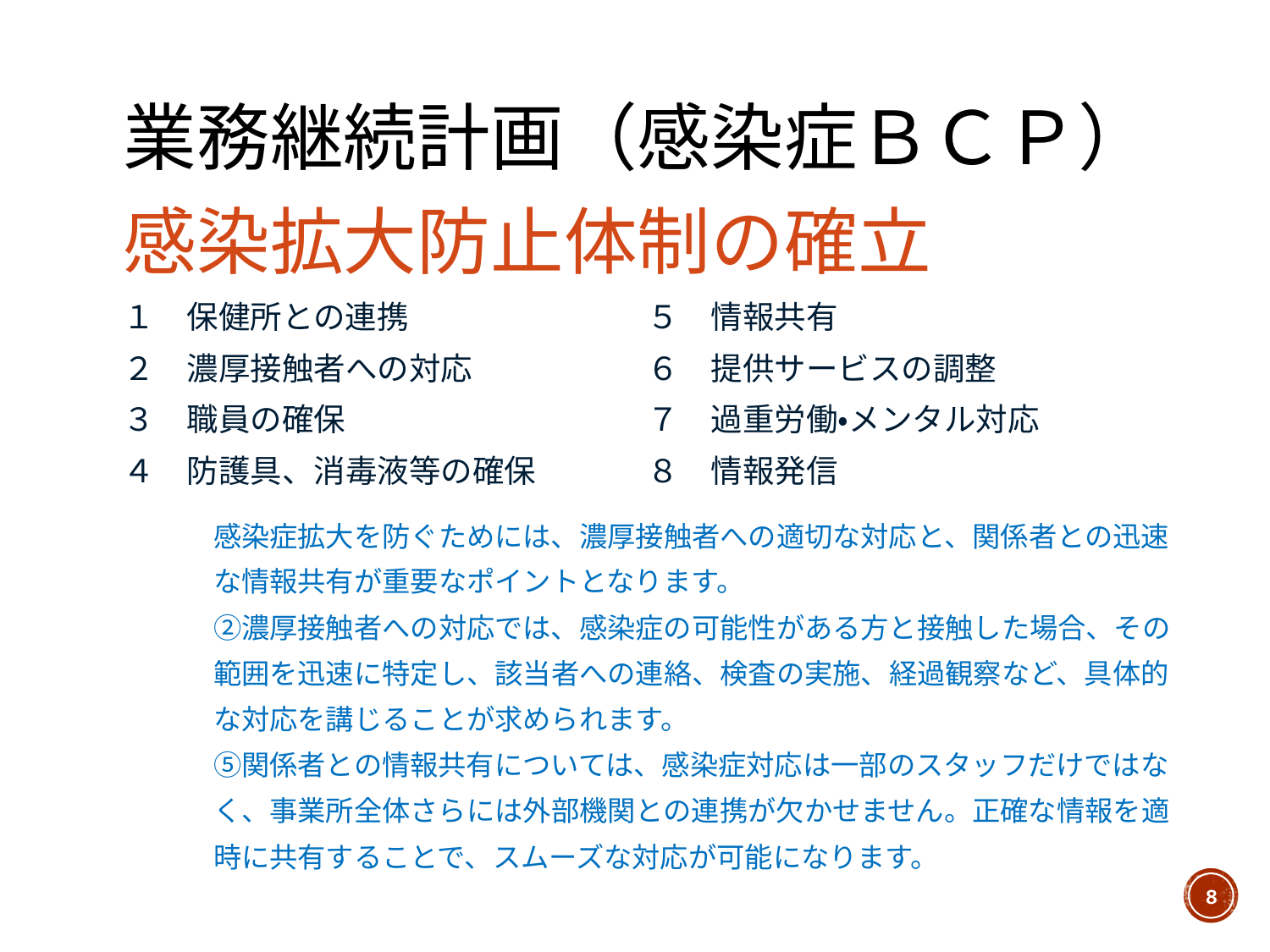

# 業務継続計画（感染症ＢＣＰ） 感染拡大防止体制の確立
１　保健所との連携
２　濃厚接触者への対応
３　職員の確保
４　防護具、消毒液等の確保
５　情報共有
６　提供サービスの調整
７　過重労働・メンタル対応
８　情報発信
感染症拡大を防ぐためには、濃厚接触者への適切な対応と、関係者との迅速な情報共有が重要なポイントとなります。
②濃厚接触者への対応では、感染症の可能性がある方と接触した場合、その範囲を迅速に特定し、該当者への連絡、検査の実施、経過観察など、具体的な対応を講じることが求められます。
⑤関係者との情報共有については、感染症対応は一部のスタッフだけではなく、事業所全体さらには外部機関との連携が欠かせません。正確な情報を適時に共有することで、スムーズな対応が可能になります。
8